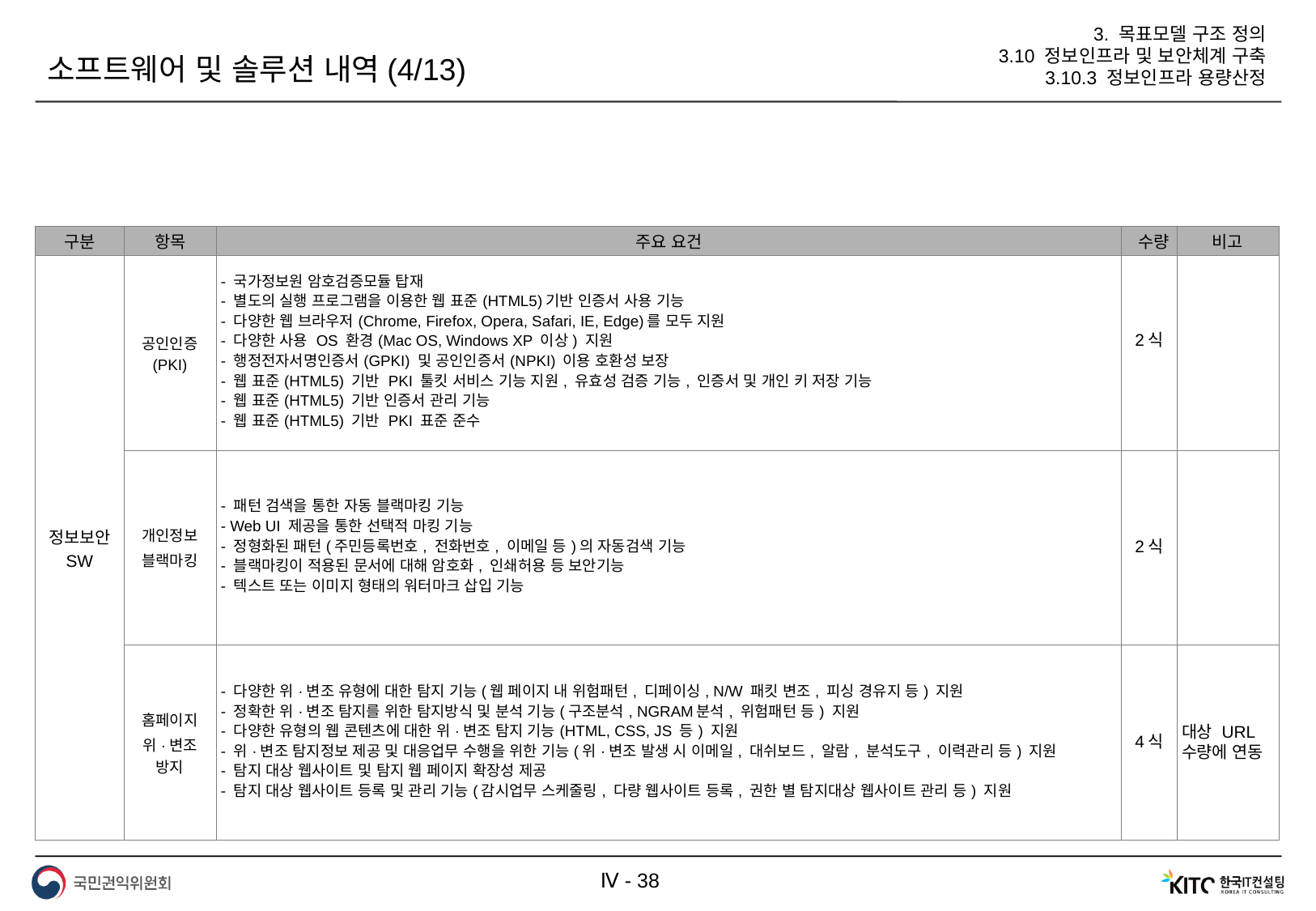

3. 목표모델 구조 정의
3.10 정보인프라 및 보안체계 구축
3.10.3 정보인프라 용량산정
소프트웨어 및 솔루션 내역(4/13)
| 구분 | 항목 | 주요 요건 | 수량 | 비고 |
| --- | --- | --- | --- | --- |
| 정보보안 SW | 공인인증 (PKI) | - 국가정보원 암호검증모듈 탑재 - 별도의 실행 프로그램을 이용한 웹 표준(HTML5)기반 인증서 사용 기능 - 다양한 웹 브라우저(Chrome, Firefox, Opera, Safari, IE, Edge)를 모두 지원 - 다양한 사용 OS 환경(Mac OS, Windows XP 이상) 지원 - 행정전자서명인증서(GPKI) 및 공인인증서(NPKI) 이용 호환성 보장 - 웹 표준(HTML5) 기반 PKI 툴킷 서비스 기능 지원, 유효성 검증 기능, 인증서 및 개인 키 저장 기능 - 웹 표준(HTML5) 기반 인증서 관리 기능 - 웹 표준(HTML5) 기반 PKI 표준 준수 | 2식 |  |
|  | 개인정보 블랙마킹 | - 패턴 검색을 통한 자동 블랙마킹 기능 - Web UI 제공을 통한 선택적 마킹 기능 - 정형화된 패턴(주민등록번호, 전화번호, 이메일 등)의 자동검색 기능 - 블랙마킹이 적용된 문서에 대해 암호화, 인쇄허용 등 보안기능 - 텍스트 또는 이미지 형태의 워터마크 삽입 기능 | 2식 |  |
|  | 홈페이지 위·변조 방지 | - 다양한 위·변조 유형에 대한 탐지 기능(웹 페이지 내 위험패턴, 디페이싱, N/W 패킷 변조, 피싱 경유지 등) 지원 - 정확한 위·변조 탐지를 위한 탐지방식 및 분석 기능(구조분석, NGRAM분석, 위험패턴 등) 지원 - 다양한 유형의 웹 콘텐츠에 대한 위·변조 탐지 기능(HTML, CSS, JS 등) 지원 - 위·변조 탐지정보 제공 및 대응업무 수행을 위한 기능(위·변조 발생 시 이메일, 대쉬보드, 알람, 분석도구, 이력관리 등) 지원 - 탐지 대상 웹사이트 및 탐지 웹 페이지 확장성 제공 - 탐지 대상 웹사이트 등록 및 관리 기능(감시업무 스케줄링, 다량 웹사이트 등록, 권한 별 탐지대상 웹사이트 관리 등) 지원 | 4식 | 대상 URL 수량에 연동 |